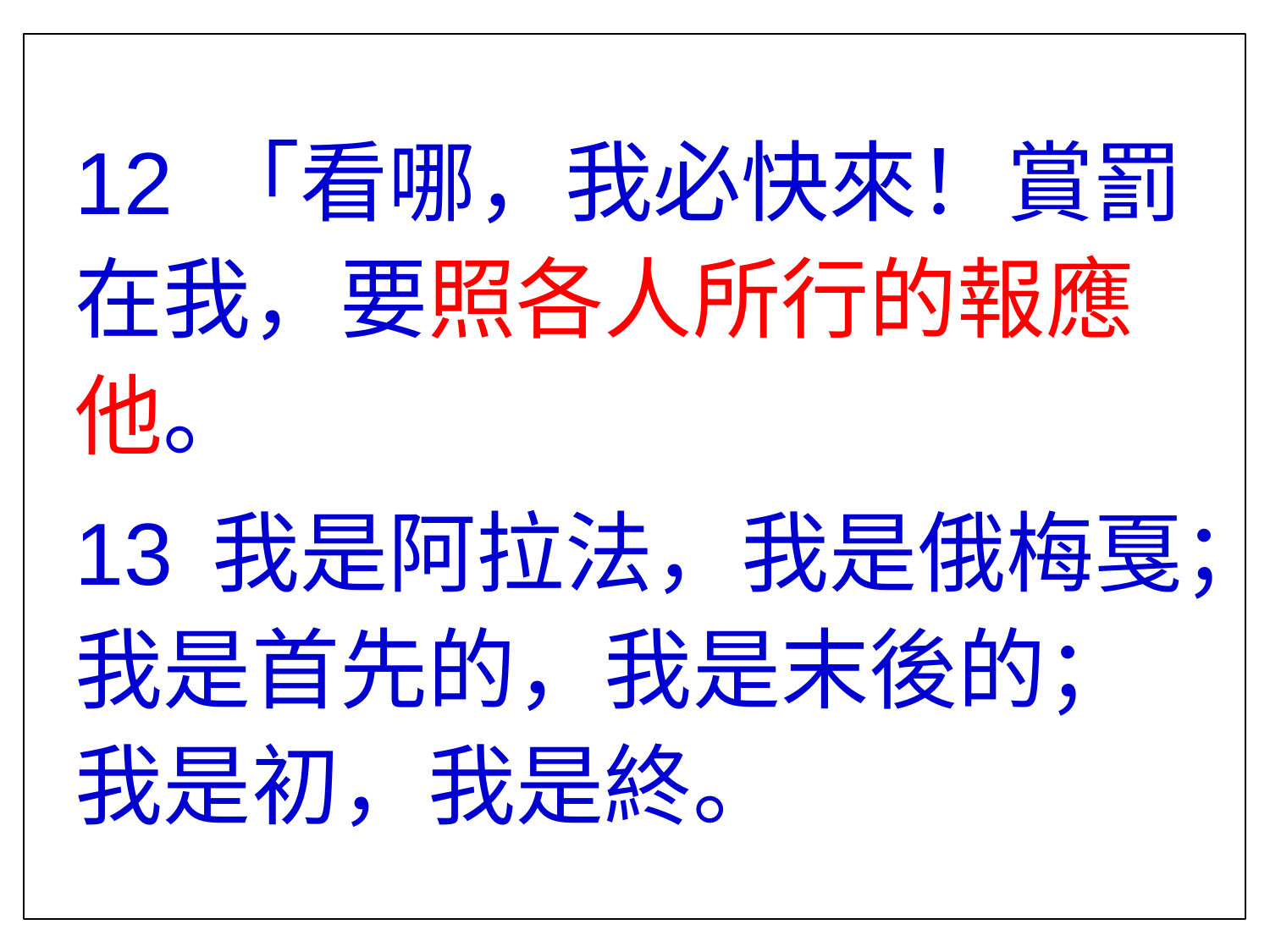

12 「看哪，我必快來！賞罰在我，要照各人所行的報應他。
13 我是阿拉法，我是俄梅戛；我是首先的，我是末後的；我是初，我是終。